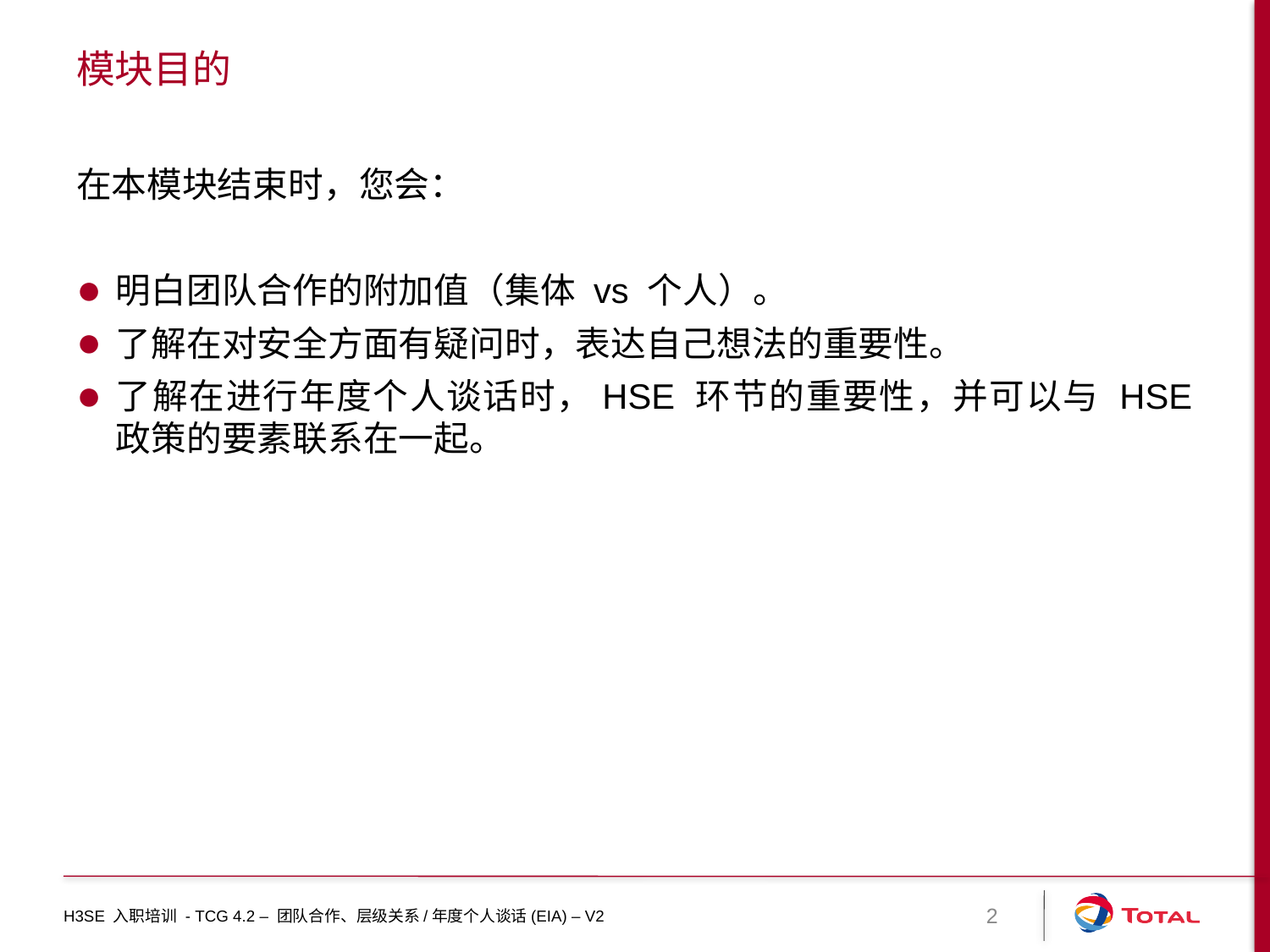

# 模块目的
在本模块结束时，您会：

明白团队合作的附加值（集体 vs 个人）。
了解在对安全方面有疑问时，表达自己想法的重要性。
了解在进行年度个人谈话时，HSE 环节的重要性，并可以与 HSE 政策的要素联系在一起。
H3SE 入职培训 - TCG 4.2 – 团队合作、层级关系/年度个人谈话(EIA) – V2
2